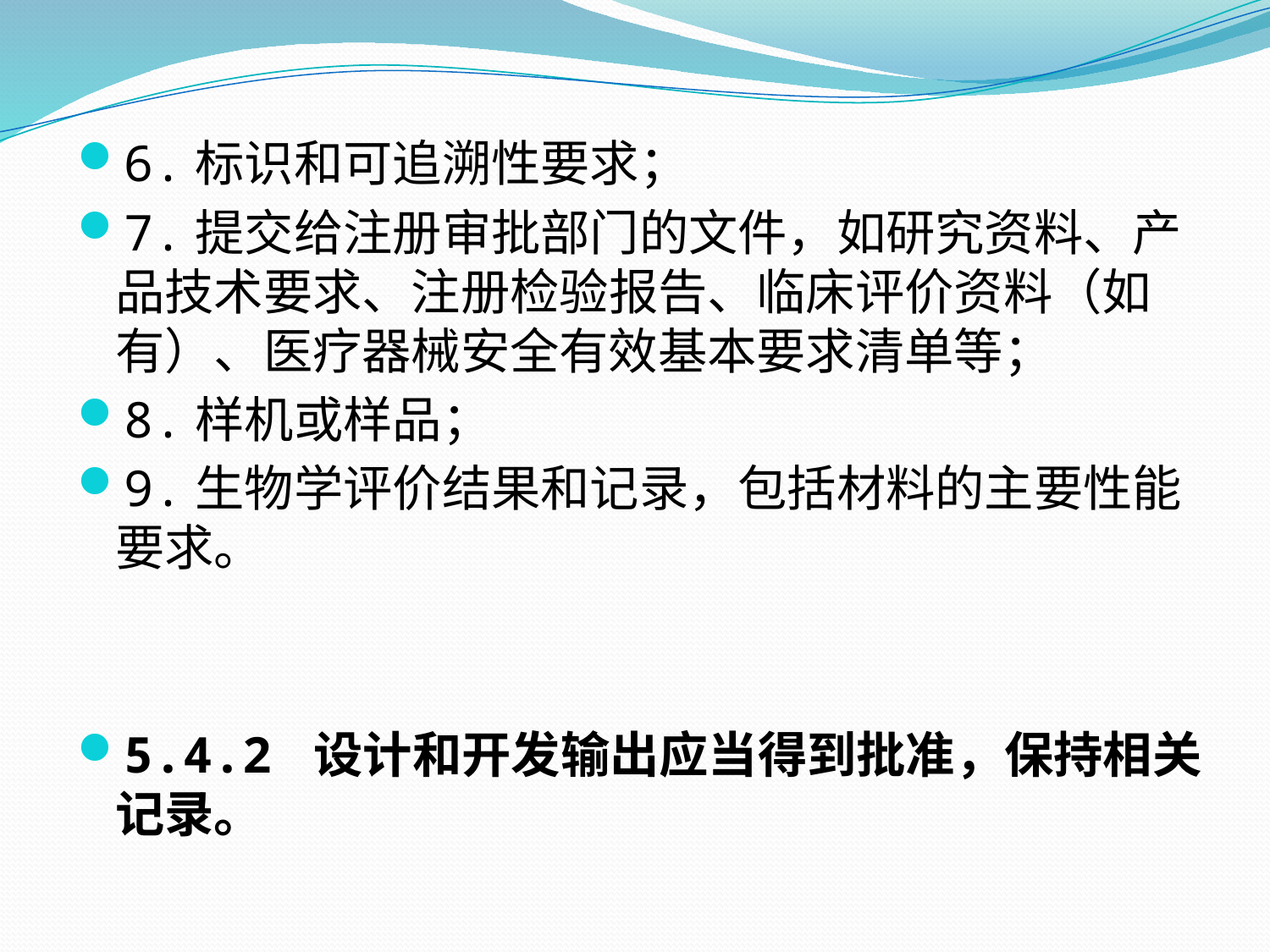

6.标识和可追溯性要求；
7.提交给注册审批部门的文件，如研究资料、产品技术要求、注册检验报告、临床评价资料（如有）、医疗器械安全有效基本要求清单等；
8.样机或样品；
9.生物学评价结果和记录，包括材料的主要性能要求。

5.4.2 设计和开发输出应当得到批准，保持相关记录。